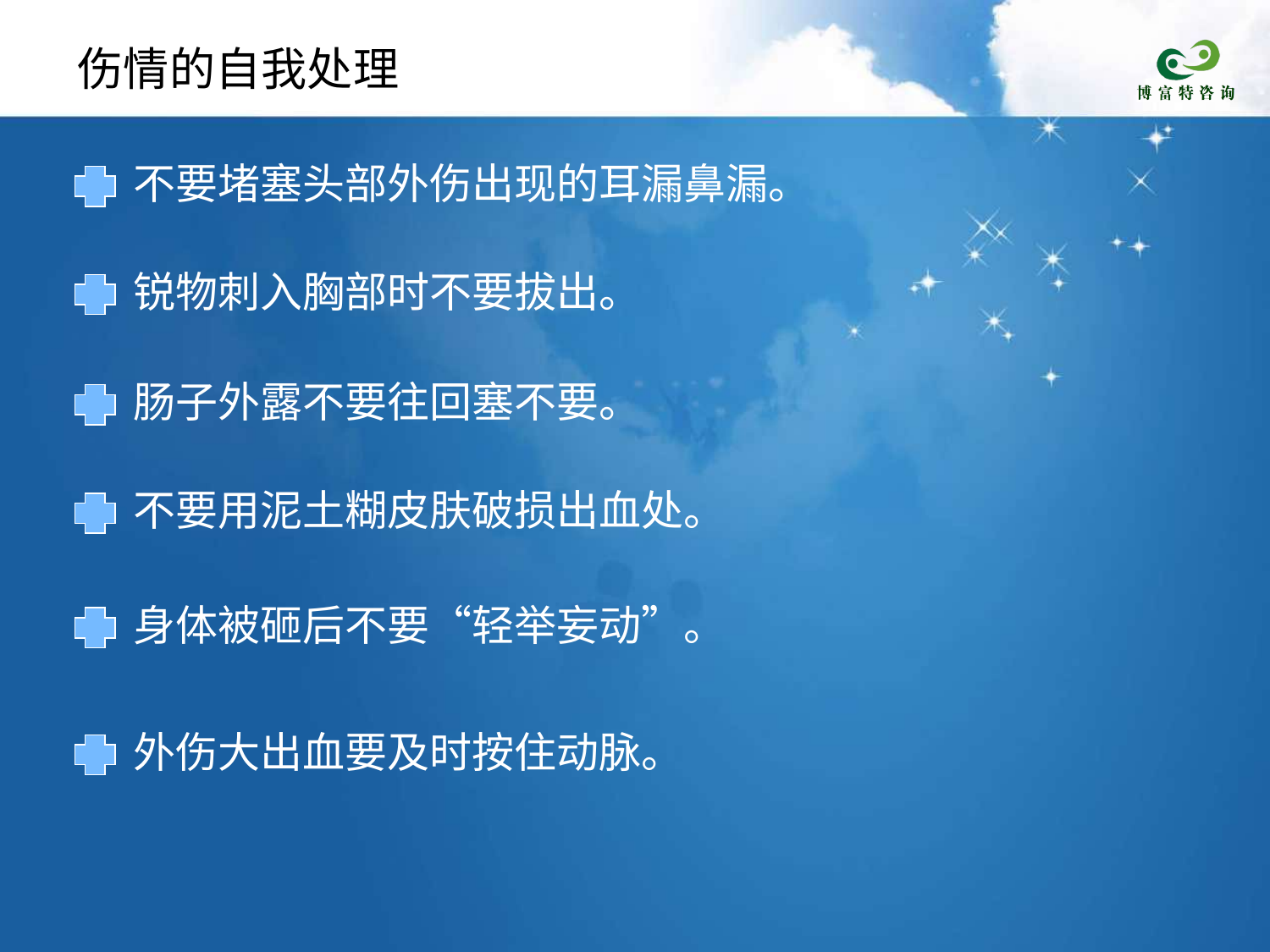

# 伤情的自我处理
      不要堵塞头部外伤出现的耳漏鼻漏。

      锐物刺入胸部时不要拔出。

      肠子外露不要往回塞不要。

      不要用泥土糊皮肤破损出血处。

      身体被砸后不要“轻举妄动”。

      外伤大出血要及时按住动脉。